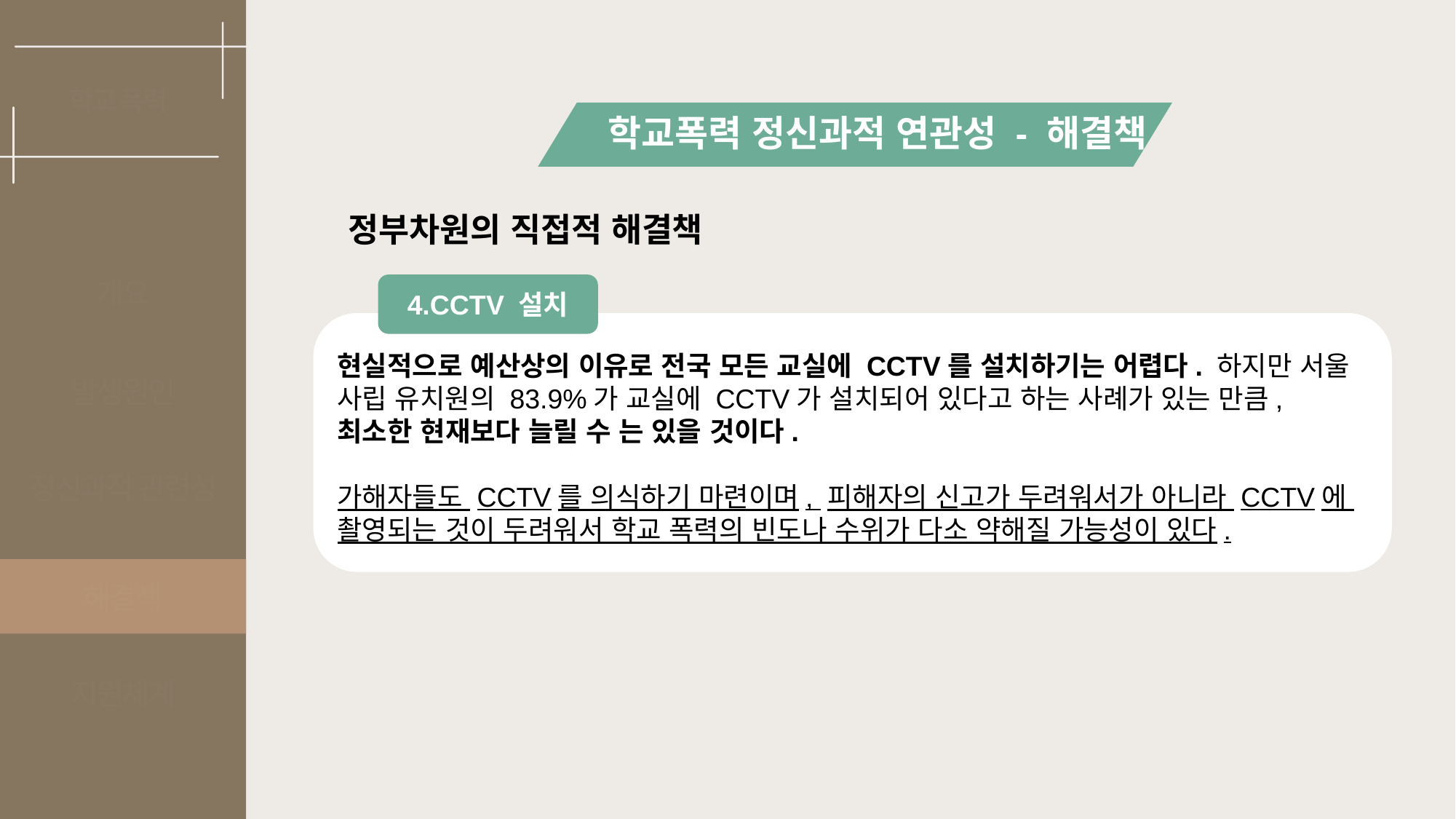

학교 폭력

학교폭력 정신과적 연관성 - 해결책
정부차원의 직접적 해결책

개요
4.CCTV 설치

현실적으로 예산상의 이유로 전국 모든 교실에 CCTV를 설치하기는 어렵다. 하지만 서울 사립 유치원의 83.9%가 교실에 CCTV가 설치되어 있다고 하는 사례가 있는 만큼, 최소한 현재보다 늘릴 수 는 있을 것이다.

가해자들도 CCTV를 의식하기 마련이며, 피해자의 신고가 두려워서가 아니라 CCTV에 촬영되는 것이 두려워서 학교 폭력의 빈도나 수위가 다소 약해질 가능성이 있다.
발생원인

정신과적 관련성

해결책
지원체계